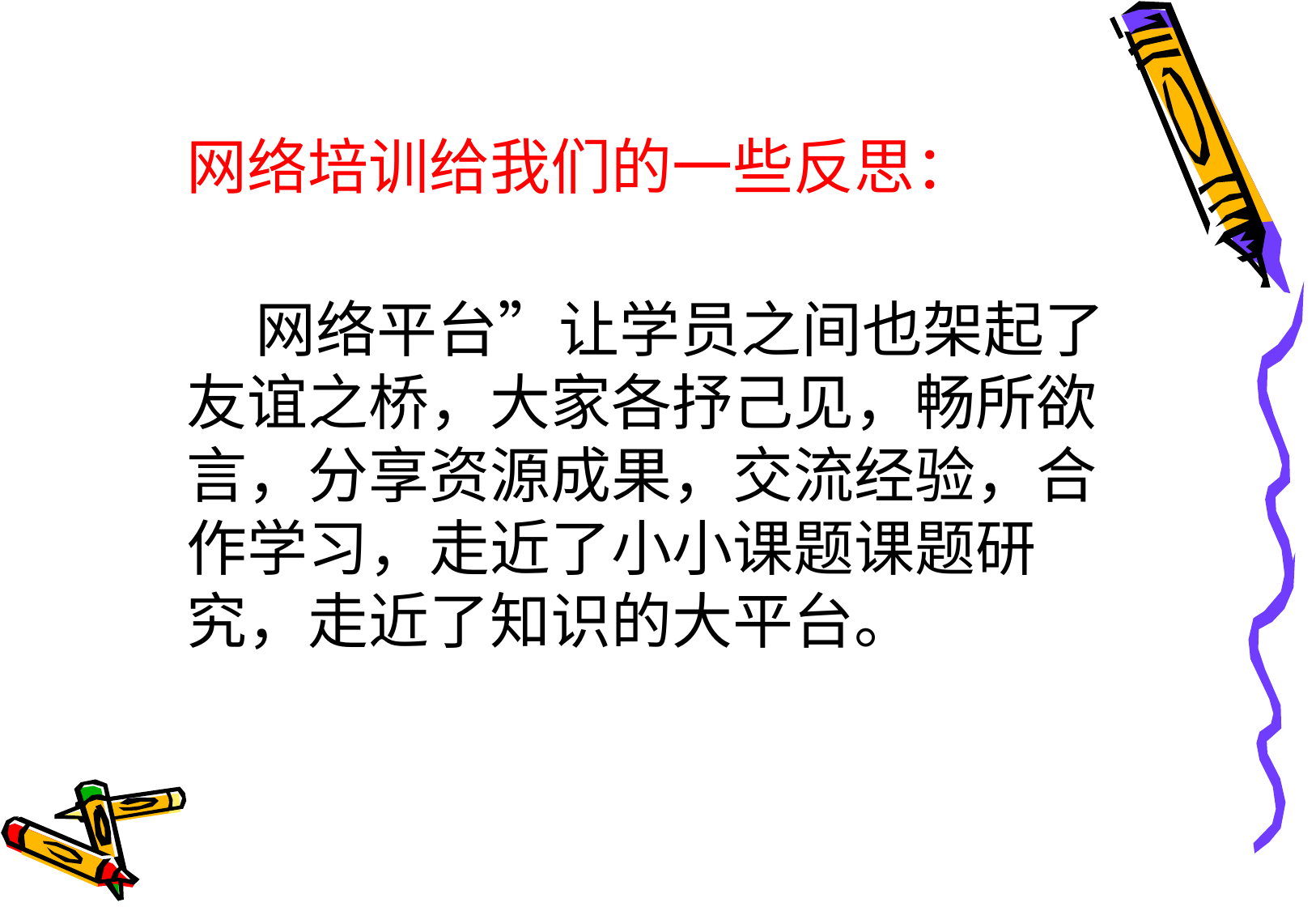

网络培训给我们的一些反思：
    网络平台”让学员之间也架起了友谊之桥，大家各抒己见，畅所欲言，分享资源成果，交流经验，合作学习，走近了小小课题课题研究，走近了知识的大平台。